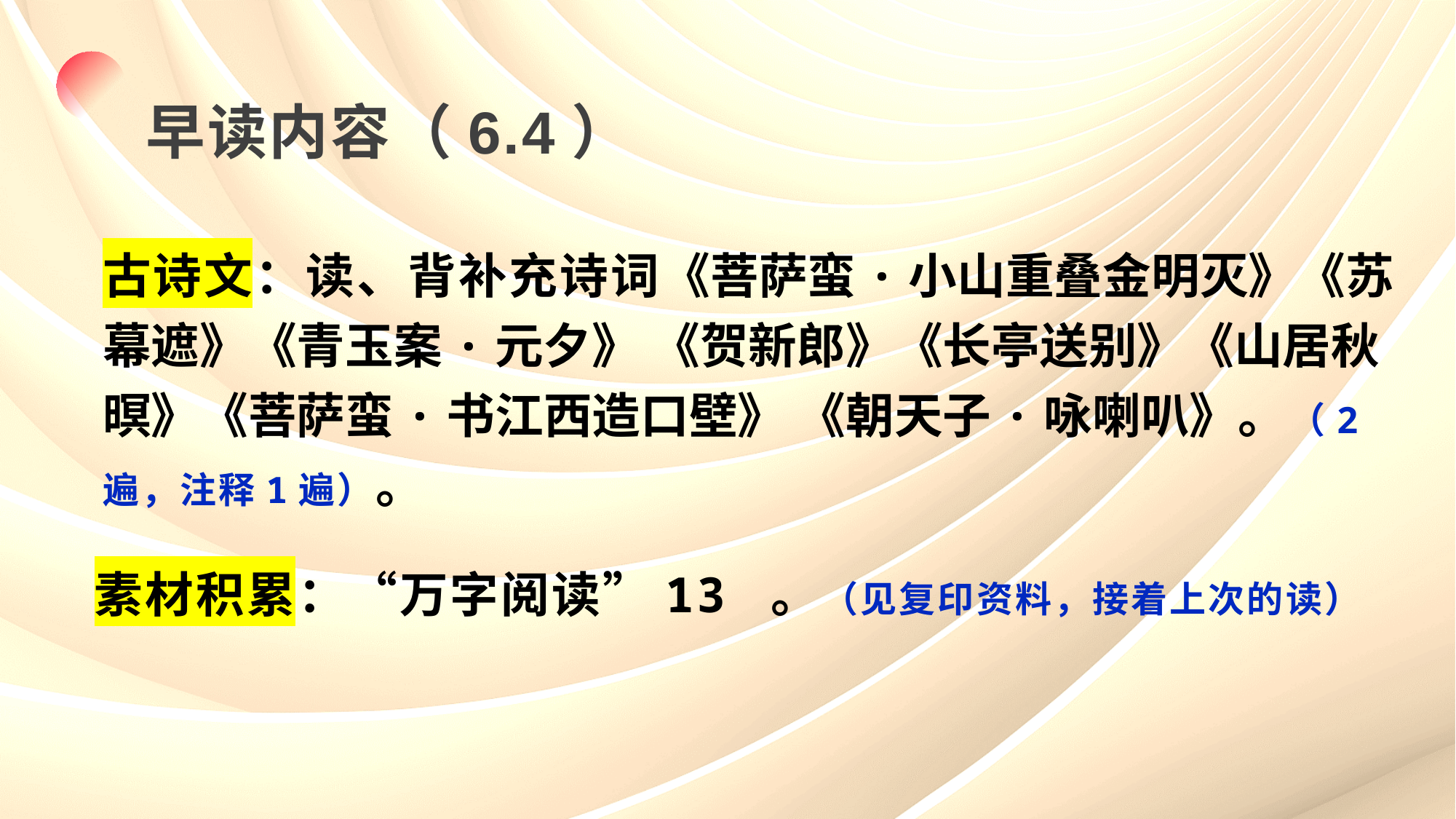

早读内容（6.4）
古诗文：读、背补充诗词《菩萨蛮·小山重叠金明灭》《苏幕遮》《青玉案·元夕》 《贺新郎》《长亭送别》《山居秋暝》《菩萨蛮·书江西造口壁》 《朝天子·咏喇叭》。（2遍，注释1遍）。
素材积累：“万字阅读”13 。（见复印资料，接着上次的读）